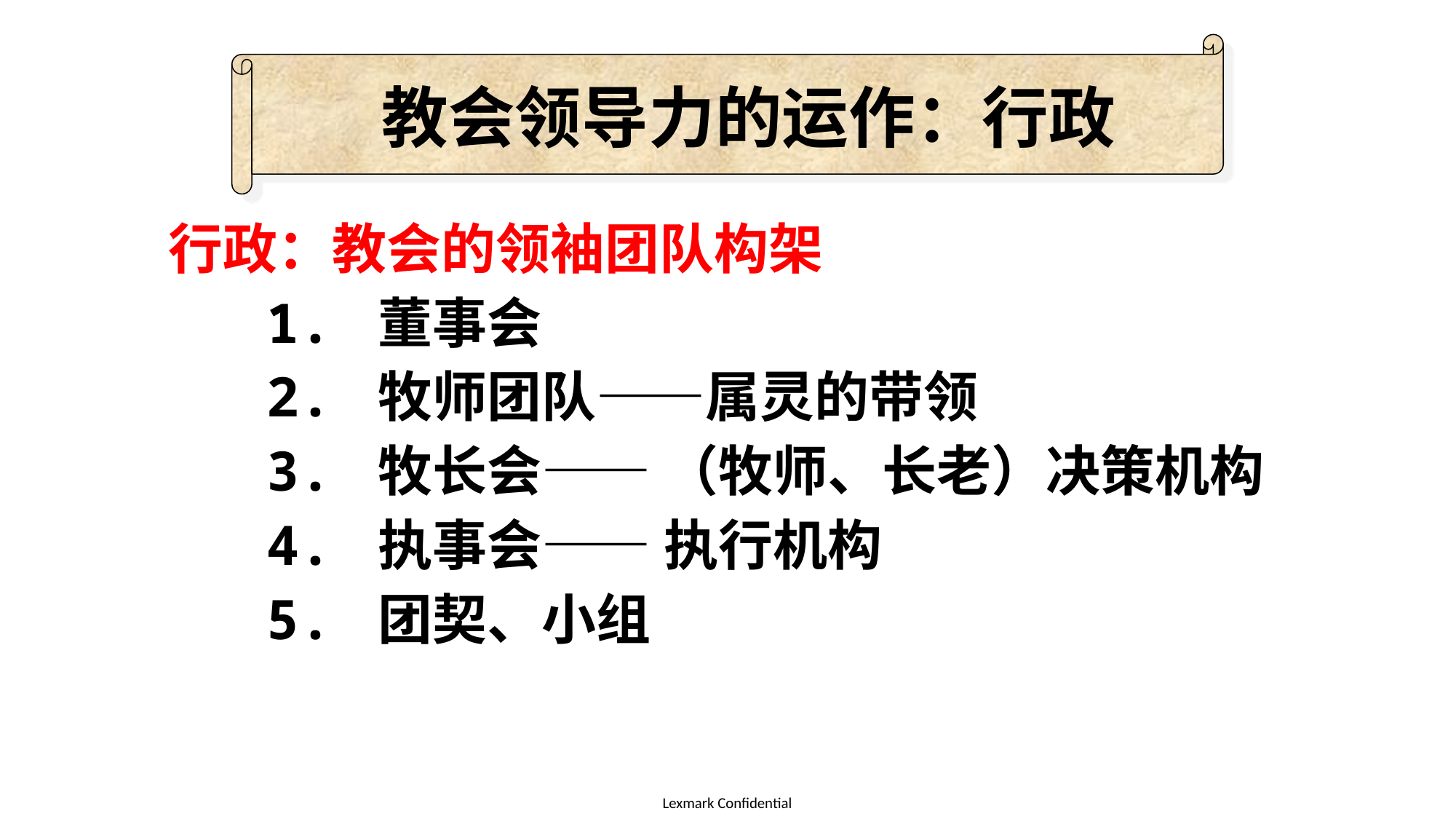

教会领导力的运作：行政
行政：教会的领袖团队构架
   1. 董事会
   2. 牧师团队——属灵的带领
   3. 牧长会—— （牧师、长老）决策机构
   4. 执事会—— 执行机构
   5. 团契、小组